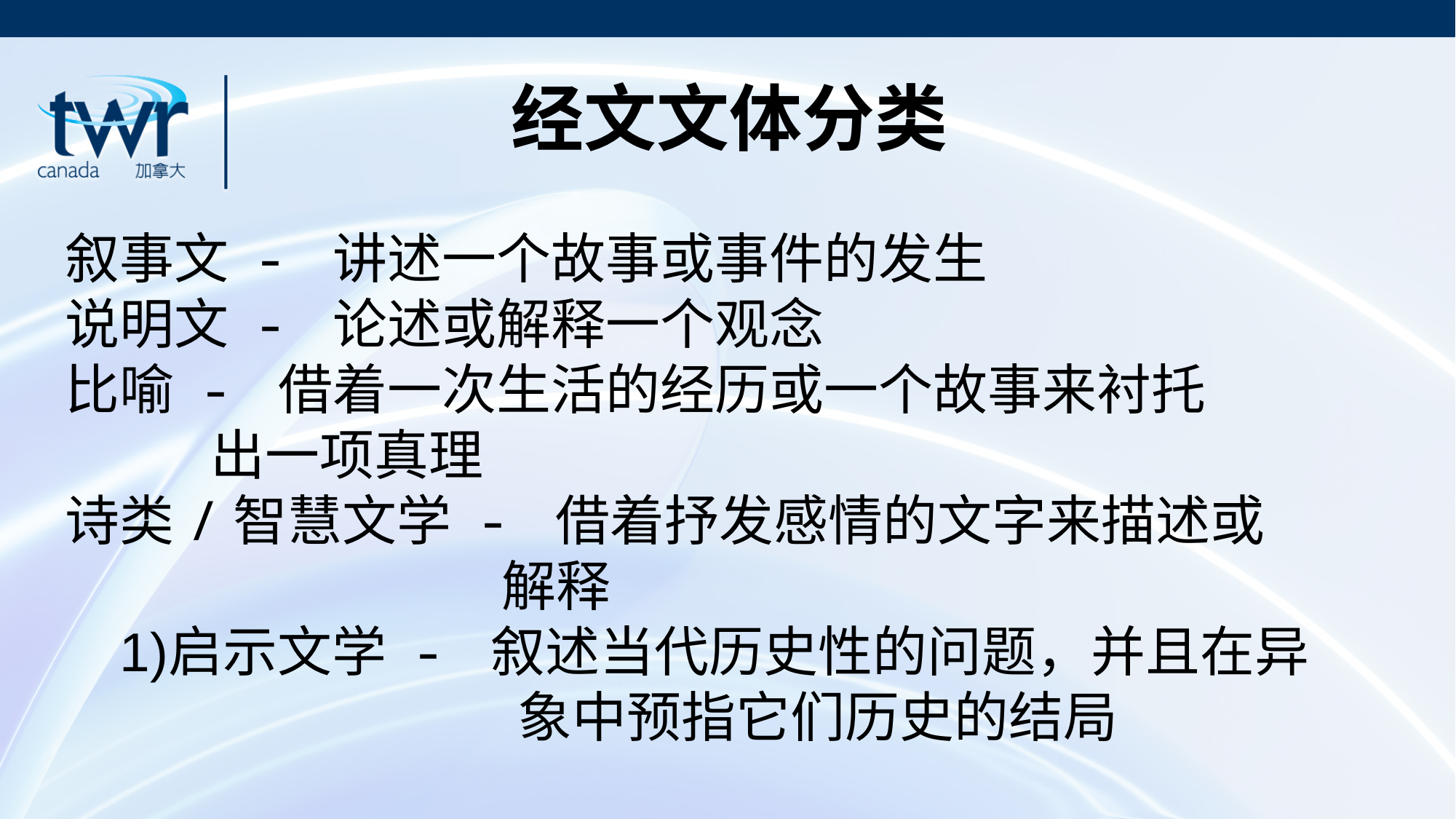

经文文体分类
叙事文 - 讲述一个故事或事件的发生
说明文 - 论述或解释一个观念
比喻 - 借着一次生活的经历或一个故事来衬托		   出一项真理
诗类/智慧文学 - 借着抒发感情的文字来描述或					解释
启示文学 - 叙述当代历史性的问题，并且在异			   象中预指它们历史的结局